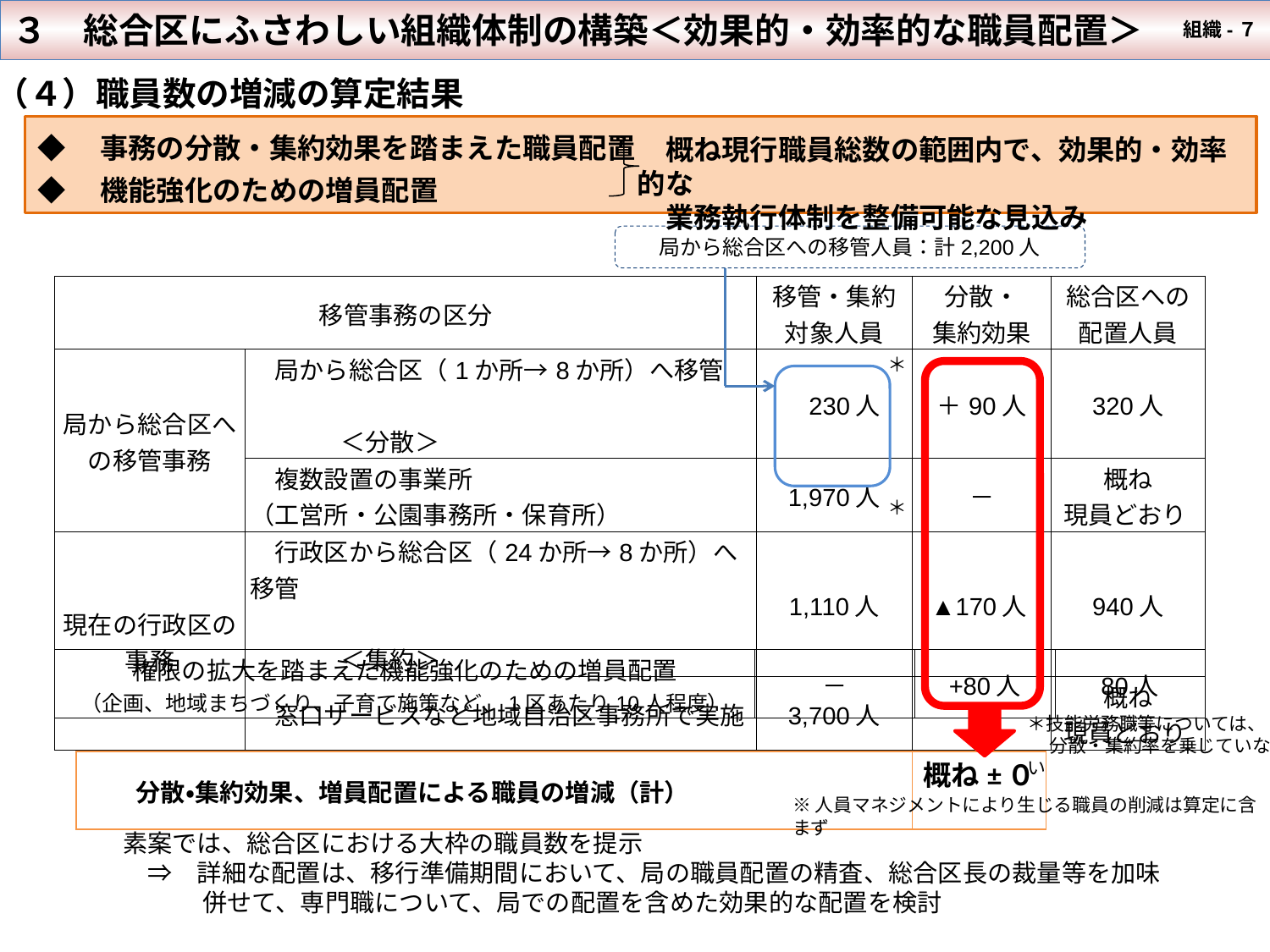

３　総合区にふさわしい組織体制の構築＜効果的・効率的な職員配置＞
 組織-７
（４）職員数の増減の算定結果
◆　事務の分散・集約効果を踏まえた職員配置
◆　機能強化のための増員配置
　概ね現行職員総数の範囲内で、効果的・効率的な
　業務執行体制を整備可能な見込み

局から総合区への移管人員：計2,200人
| 移管事務の区分 |  | 移管・集約 対象人員 | 分散・ 集約効果 | 総合区への 配置人員 |
| --- | --- | --- | --- | --- |
| 局から総合区への移管事務 | 局から総合区（1か所→8か所）へ移管 　　　　　　　　　　　　　 　　　　　　　　　 ＜分散＞ | 230人 | ＋90人 | 320人 |
|  | 複数設置の事業所 （工営所・公園事務所・保育所） | 1,970人 | － | 概ね 現員どおり |
| 現在の行政区の 事務 | 行政区から総合区（24か所→8か所）へ移管　　　　 　　　　　　　　　　　　　　　　　　　　　 　　＜集約＞ | 1,110人 | ▲170人 | 940人 |
|  | 窓口サービスなど地域自治区事務所で実施 | 3,700人 | － | 概ね 現員どおり |
＊

＊
| 権限の拡大を踏まえた機能強化のための増員配置 （企画、地域まちづくり、子育て施策など、1区あたり10人程度） | － | +80人 | 80人 |
| --- | --- | --- | --- |
＊技能労務職等については、
　 分散・集約率を乗じていない

| 分散・集約効果、増員配置による職員の増減（計） | 概ね±０ |
| --- | --- |
※人員マネジメントにより生じる職員の削減は算定に含まず
素案では、総合区における大枠の職員数を提示
　⇒　詳細な配置は、移行準備期間において、局の職員配置の精査、総合区長の裁量等を加味
　　　 併せて、専門職について、局での配置を含めた効果的な配置を検討